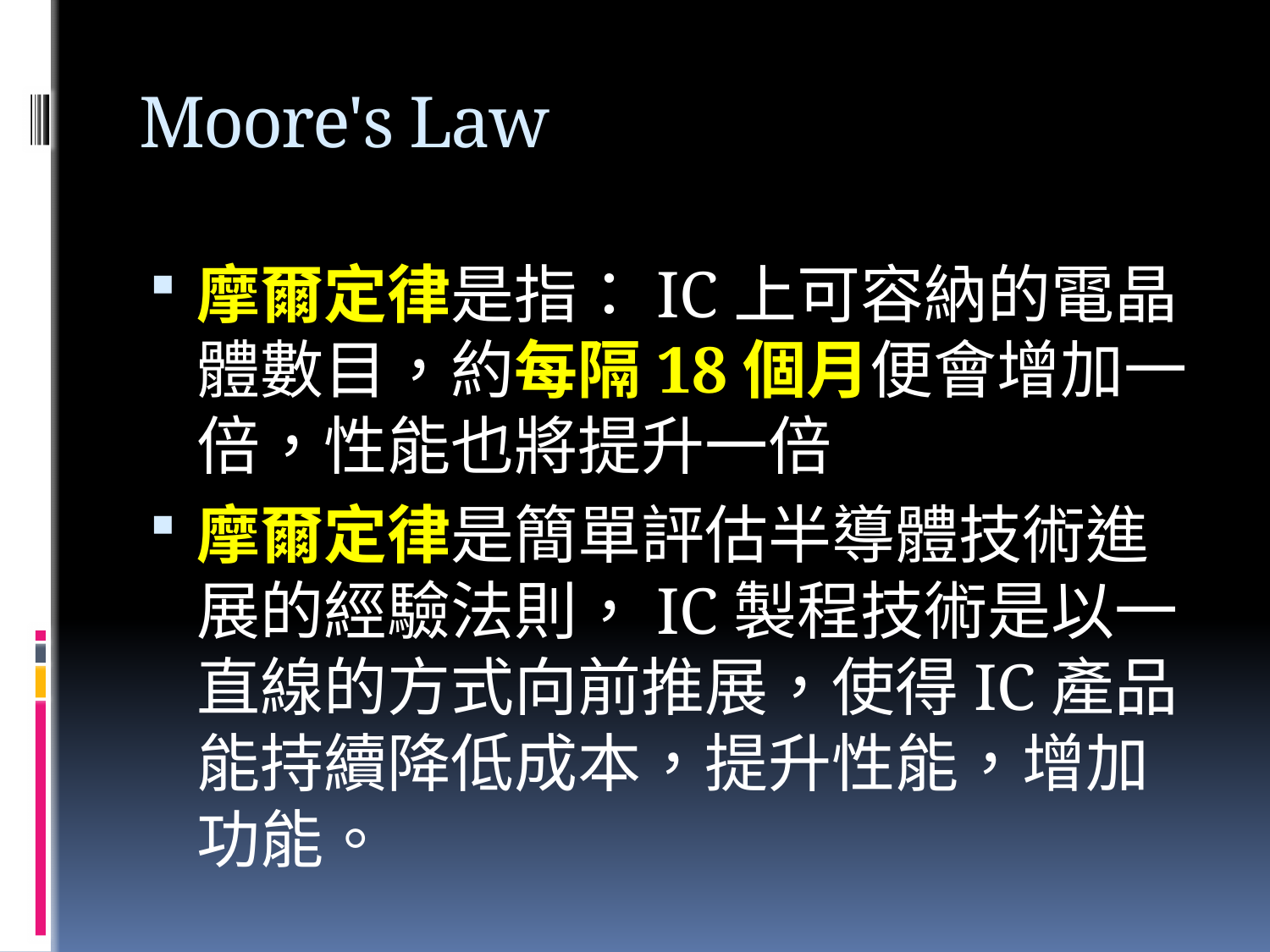

# Moore's Law
摩爾定律是指：IC上可容納的電晶體數目，約每隔18個月便會增加一倍，性能也將提升一倍
摩爾定律是簡單評估半導體技術進展的經驗法則，IC製程技術是以一直線的方式向前推展，使得IC產品能持續降低成本，提升性能，增加功能。